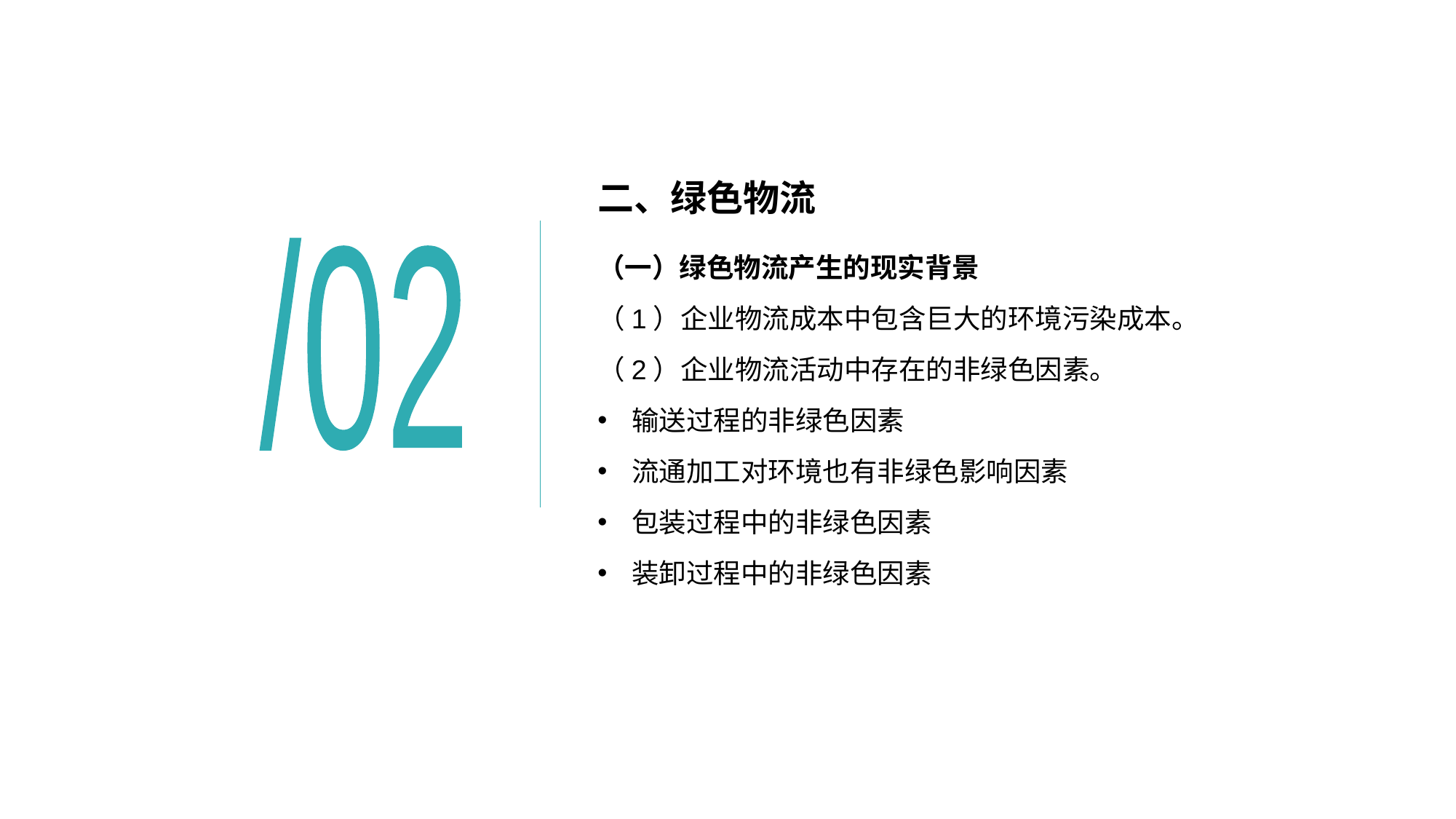

# 二、绿色物流
/02
（一）绿色物流产生的现实背景
（1）企业物流成本中包含巨大的环境污染成本。
（2）企业物流活动中存在的非绿色因素。
输送过程的非绿色因素
流通加工对环境也有非绿色影响因素
包装过程中的非绿色因素
装卸过程中的非绿色因素